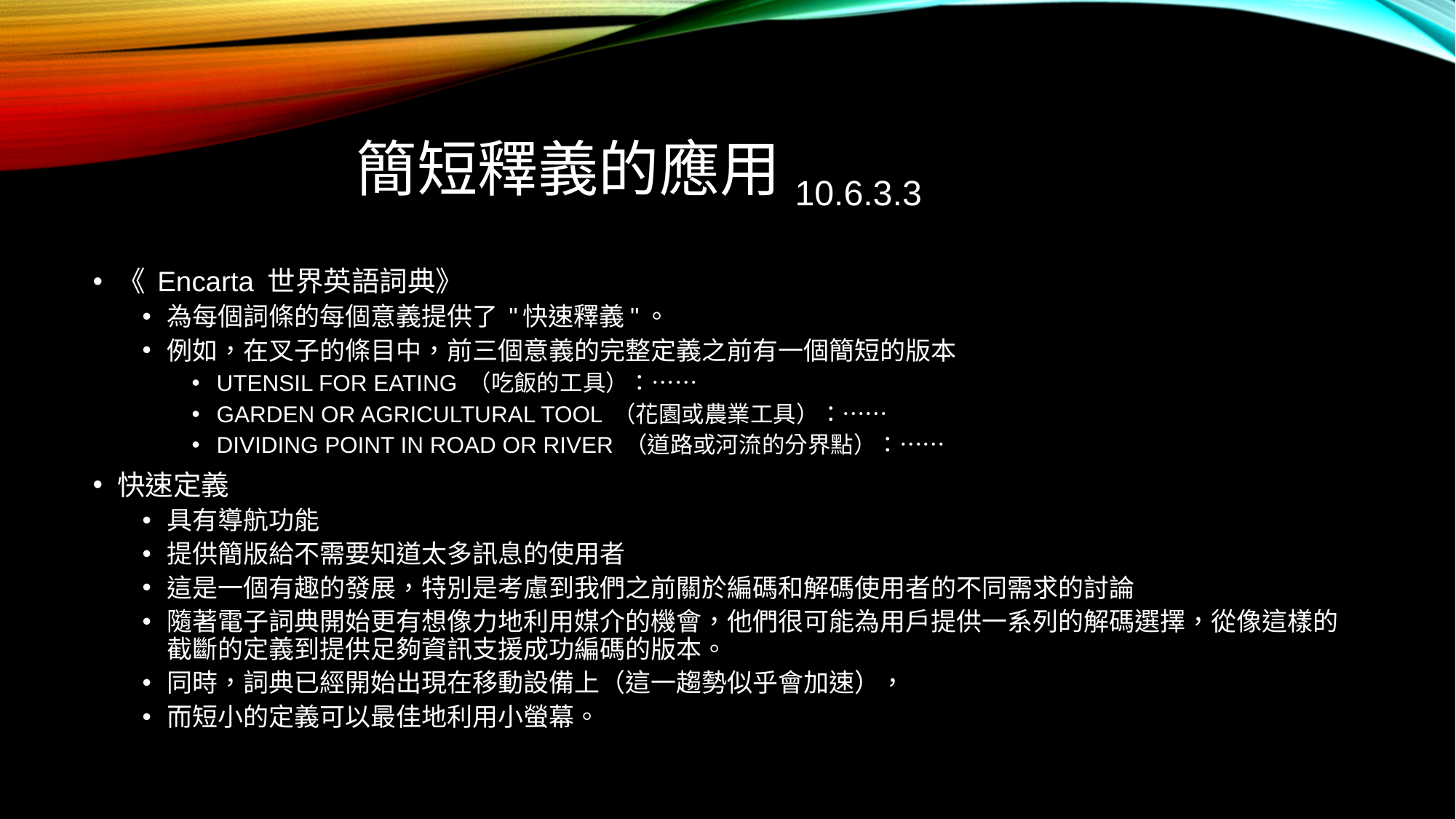

# 簡短釋義的應用10.6.3.3
《 Encarta 世界英語詞典》
為每個詞條的每個意義提供了 "快速釋義"。
例如，在叉子的條目中，前三個意義的完整定義之前有一個簡短的版本
UTENSIL FOR EATING （吃飯的工具）：……
GARDEN OR AGRICULTURAL TOOL （花園或農業工具）：……
DIVIDING POINT IN ROAD OR RIVER （道路或河流的分界點）：……
快速定義
具有導航功能
提供簡版給不需要知道太多訊息的使用者
這是一個有趣的發展，特別是考慮到我們之前關於編碼和解碼使用者的不同需求的討論
隨著電子詞典開始更有想像力地利用媒介的機會，他們很可能為用戶提供一系列的解碼選擇，從像這樣的截斷的定義到提供足夠資訊支援成功編碼的版本。
同時，詞典已經開始出現在移動設備上（這一趨勢似乎會加速），
而短小的定義可以最佳地利用小螢幕。